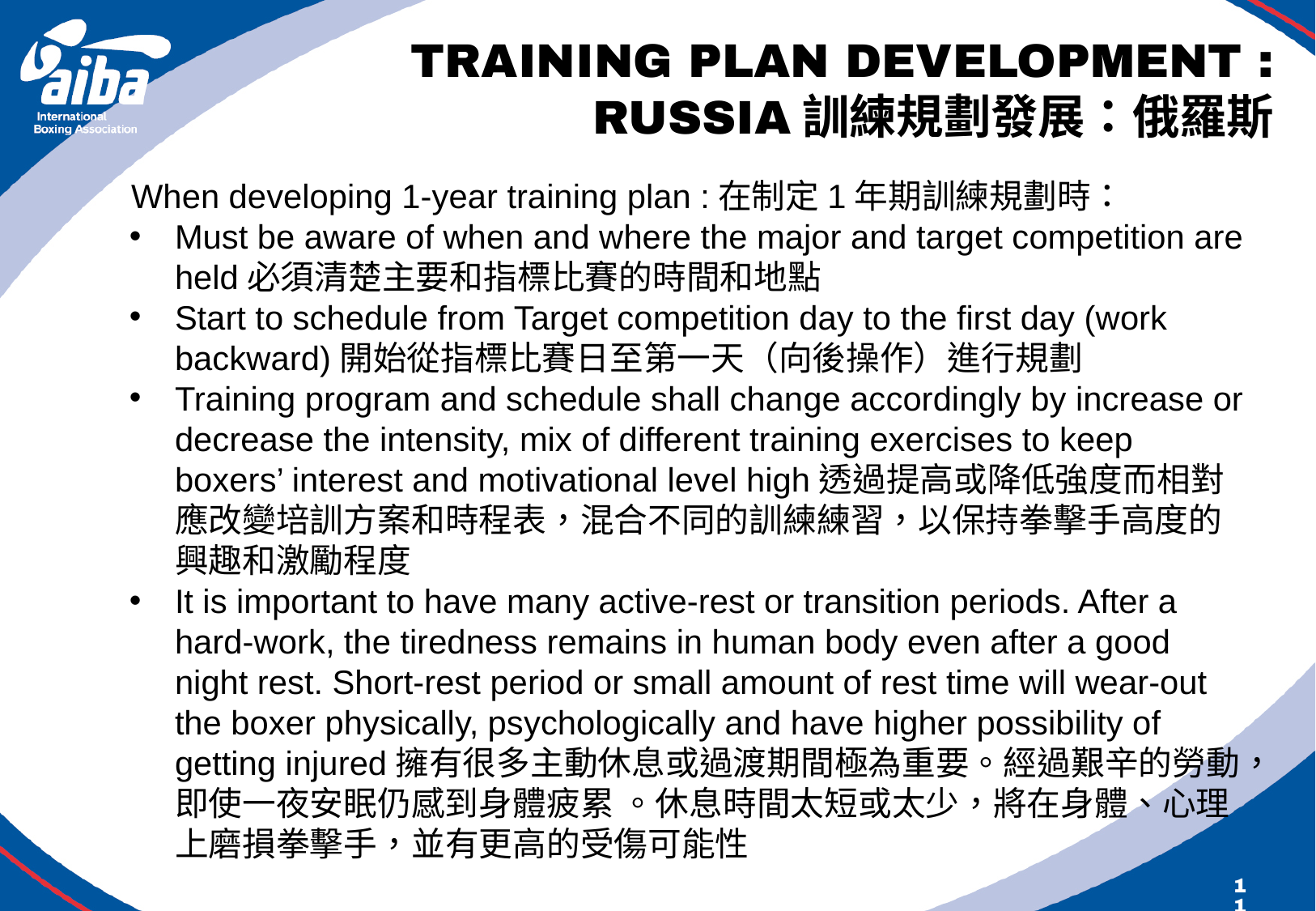

# TRAINING PLAN DEVELOPMENT : RUSSIA訓練規劃發展：俄羅斯
When developing 1-year training plan :在制定1年期訓練規劃時：
Must be aware of when and where the major and target competition are held必須清楚主要和指標比賽的時間和地點
Start to schedule from Target competition day to the first day (work backward)開始從指標比賽日至第一天（向後操作）進行規劃
Training program and schedule shall change accordingly by increase or decrease the intensity, mix of different training exercises to keep boxers’ interest and motivational level high透過提高或降低強度而相對應改變培訓方案和時程表，混合不同的訓練練習，以保持拳擊手高度的興趣和激勵程度
It is important to have many active-rest or transition periods. After a hard-work, the tiredness remains in human body even after a good night rest. Short-rest period or small amount of rest time will wear-out the boxer physically, psychologically and have higher possibility of getting injured擁有很多主動休息或過渡期間極為重要。經過艱辛的勞動，即使一夜安眠仍感到身體疲累 。休息時間太短或太少，將在身體、心理上磨損拳擊手，並有更高的受傷可能性
110